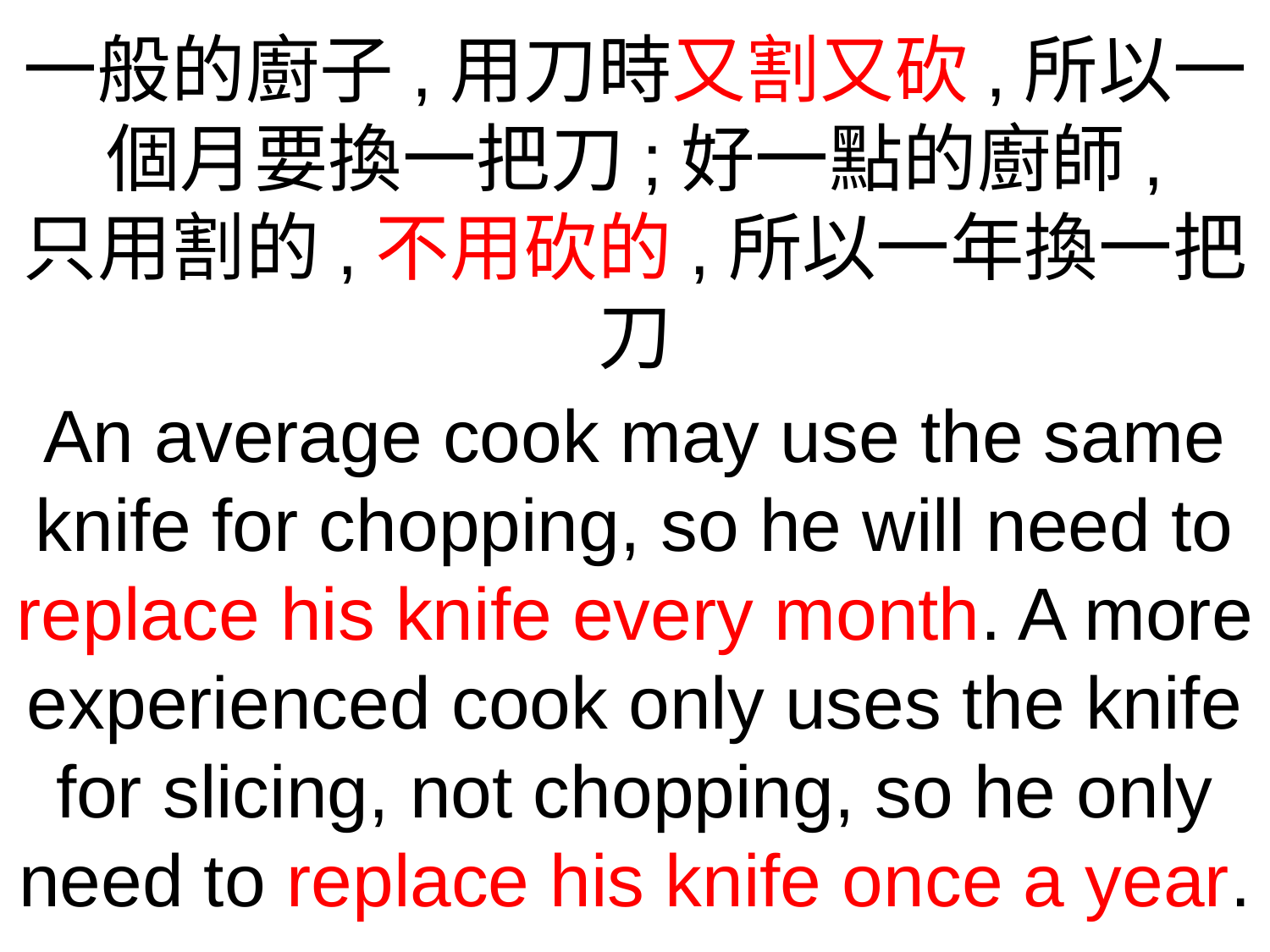

一般的廚子,用刀時又割又砍,所以一個月要換一把刀;好一點的廚師,
只用割的,不用砍的,所以一年換一把刀
An average cook may use the same knife for chopping, so he will need to replace his knife every month. A more experienced cook only uses the knife for slicing, not chopping, so he only need to replace his knife once a year.